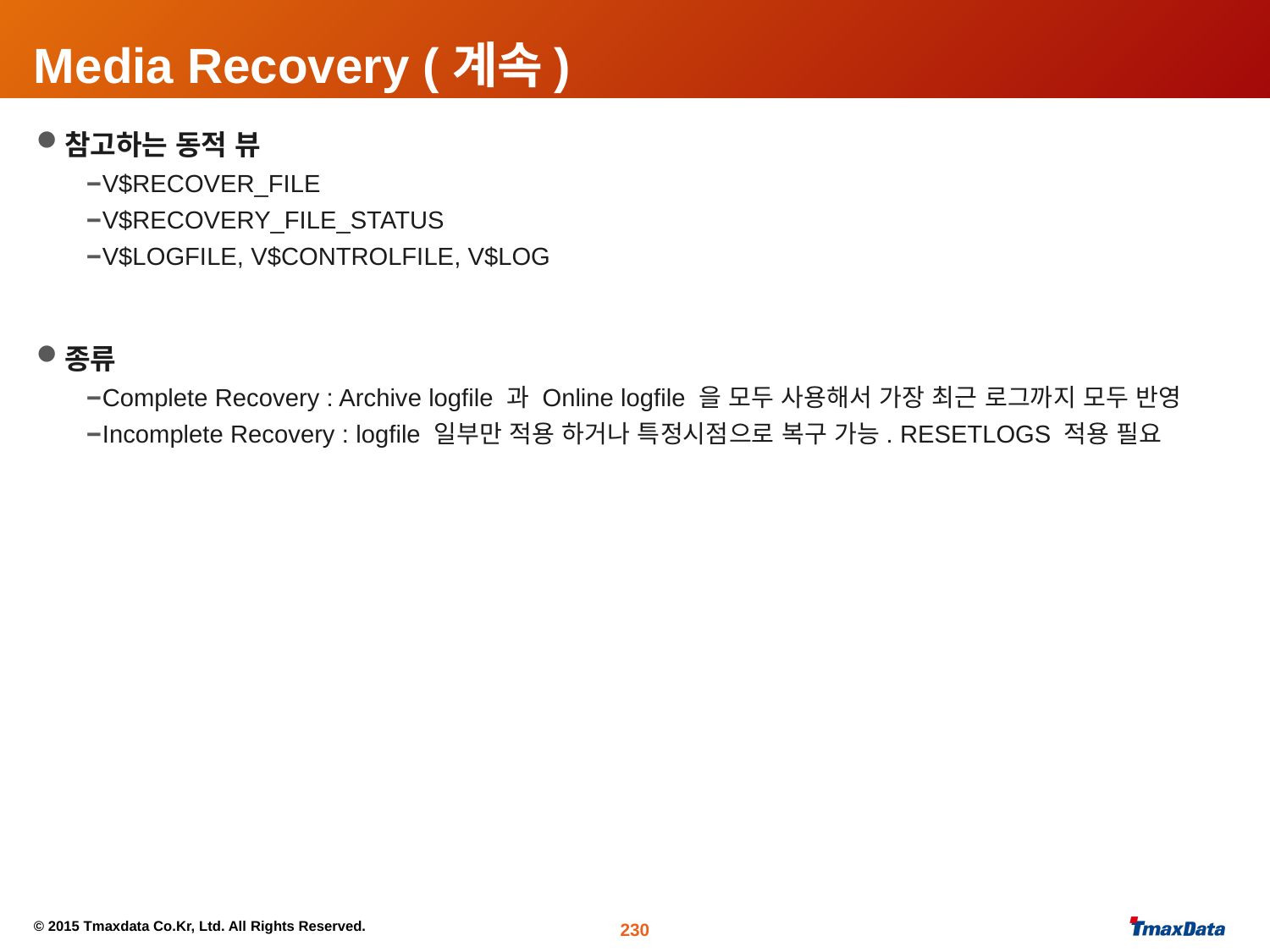

# Media Recovery (계속)
참고하는 동적 뷰
V$RECOVER_FILE
V$RECOVERY_FILE_STATUS
V$LOGFILE, V$CONTROLFILE, V$LOG

종류
Complete Recovery : Archive logfile 과 Online logfile 을 모두 사용해서 가장 최근 로그까지 모두 반영
Incomplete Recovery : logfile 일부만 적용 하거나 특정시점으로 복구 가능. RESETLOGS 적용 필요